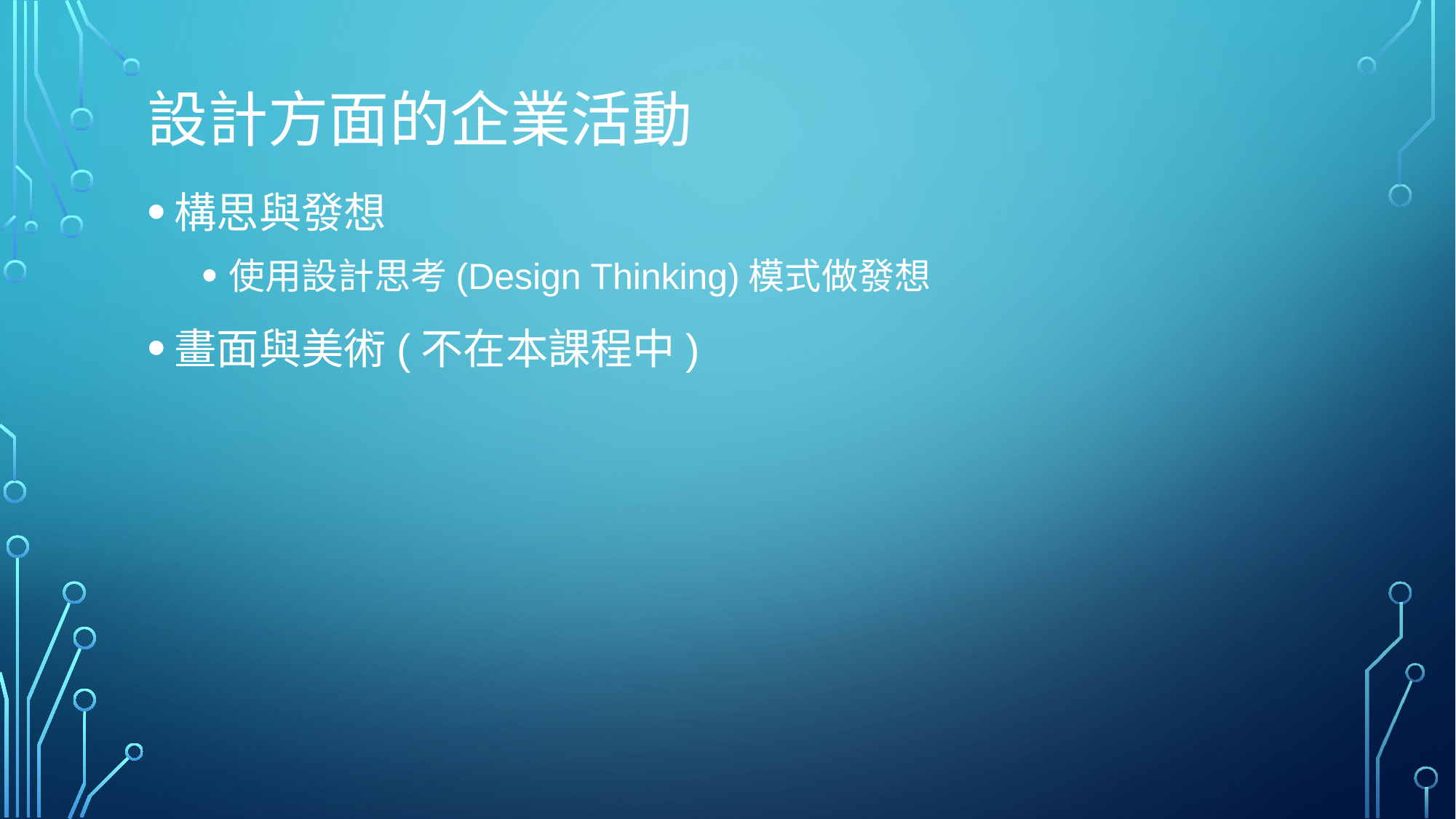

# 設計方面的企業活動
構思與發想
使用設計思考(Design Thinking)模式做發想
畫面與美術(不在本課程中)